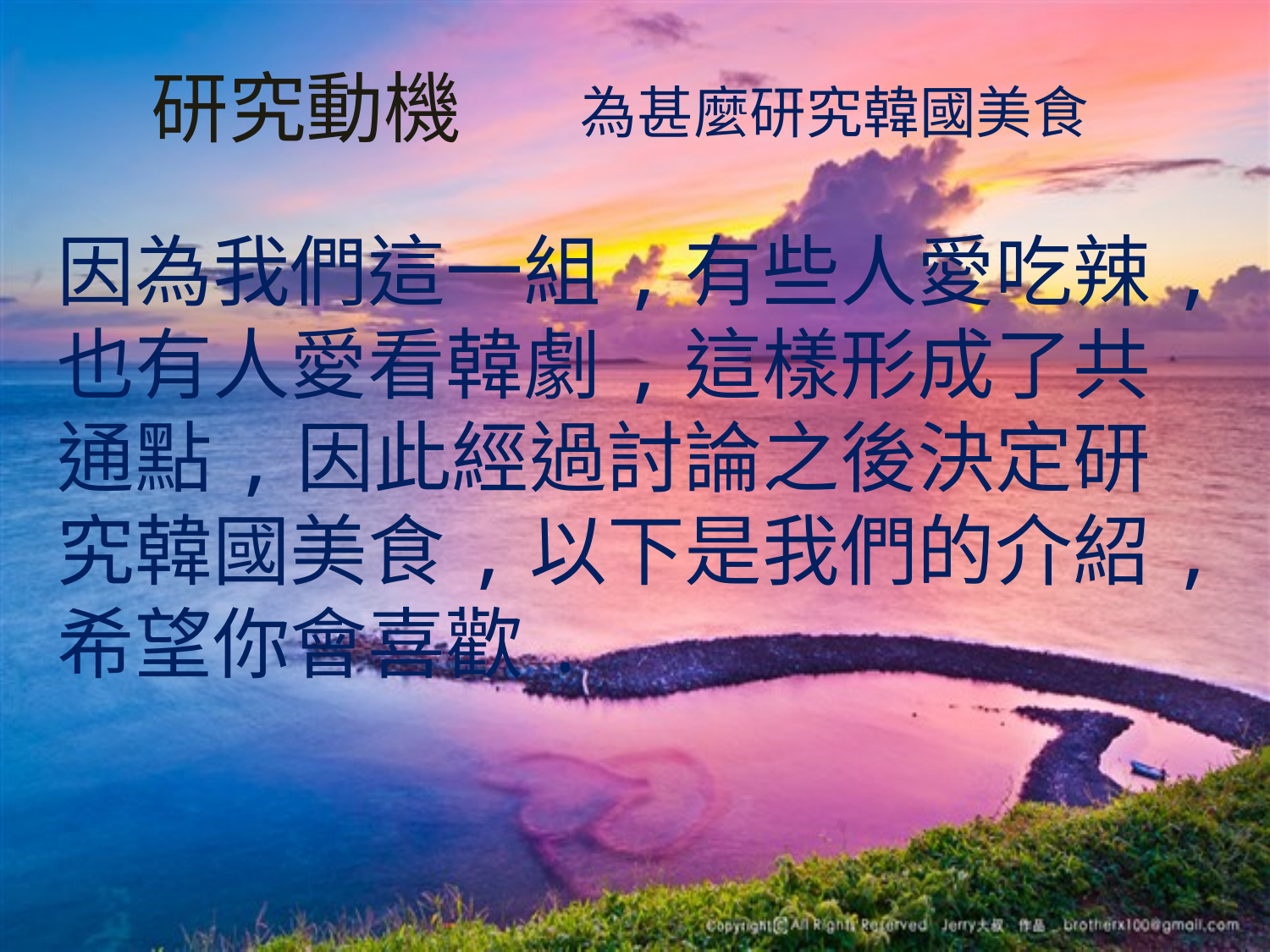

# 研究動機
為甚麼研究韓國美食
因為我們這一組,有些人愛吃辣,也有人愛看韓劇,這樣形成了共通點,因此經過討論之後決定研究韓國美食,以下是我們的介紹,希望你會喜歡.